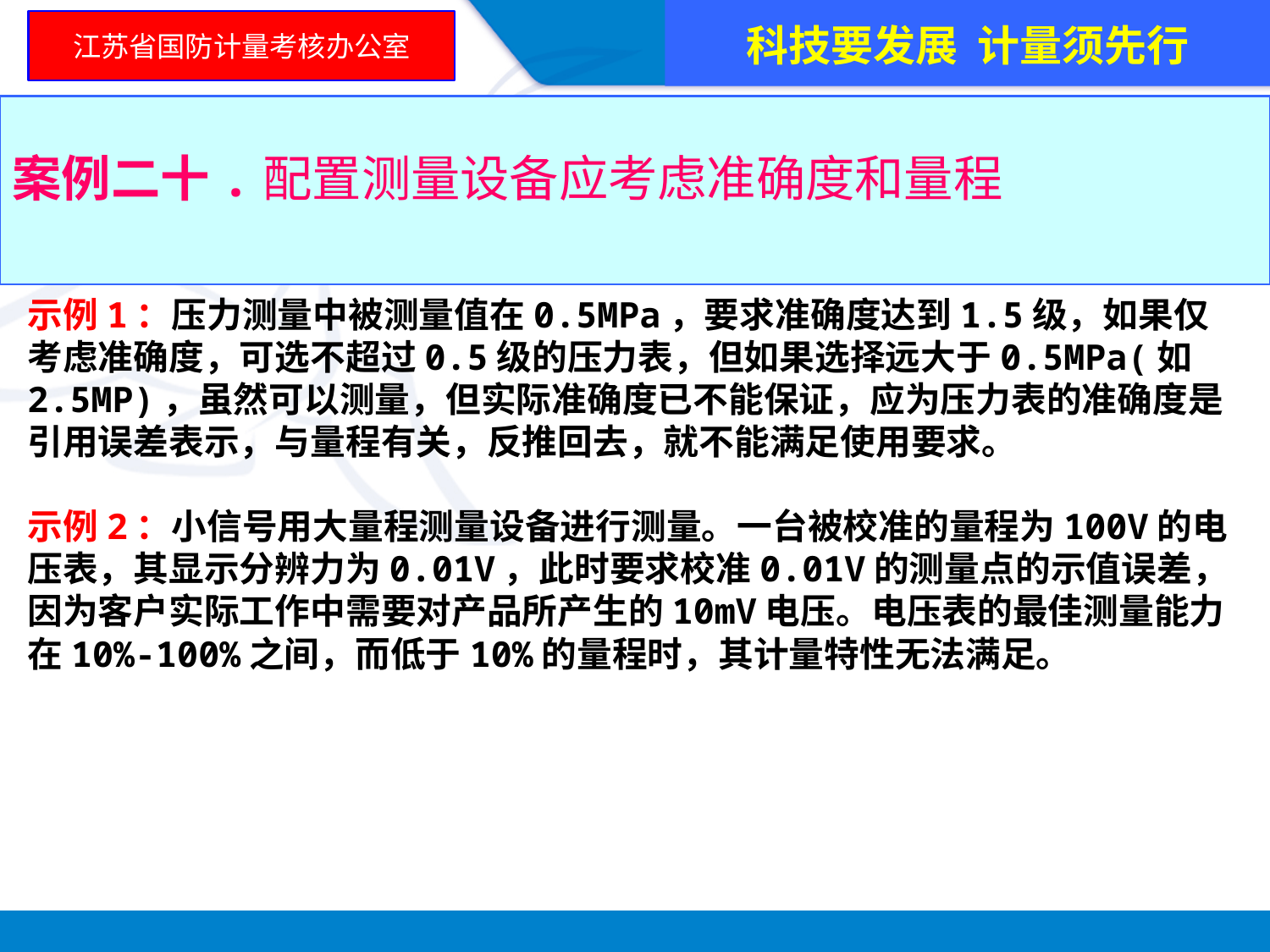

科技要发展  计量须先行
江苏省国防计量考核办公室

案例二十.配置测量设备应考虑准确度和量程

示例1：压力测量中被测量值在0.5MPa，要求准确度达到1.5级，如果仅考虑准确度，可选不超过0.5级的压力表，但如果选择远大于0.5MPa(如2.5MP)，虽然可以测量，但实际准确度已不能保证，应为压力表的准确度是引用误差表示，与量程有关，反推回去，就不能满足使用要求。

示例2：小信号用大量程测量设备进行测量。一台被校准的量程为100V的电压表，其显示分辨力为0.01V，此时要求校准0.01V的测量点的示值误差，因为客户实际工作中需要对产品所产生的10mV电压。电压表的最佳测量能力在10%-100%之间，而低于10%的量程时，其计量特性无法满足。